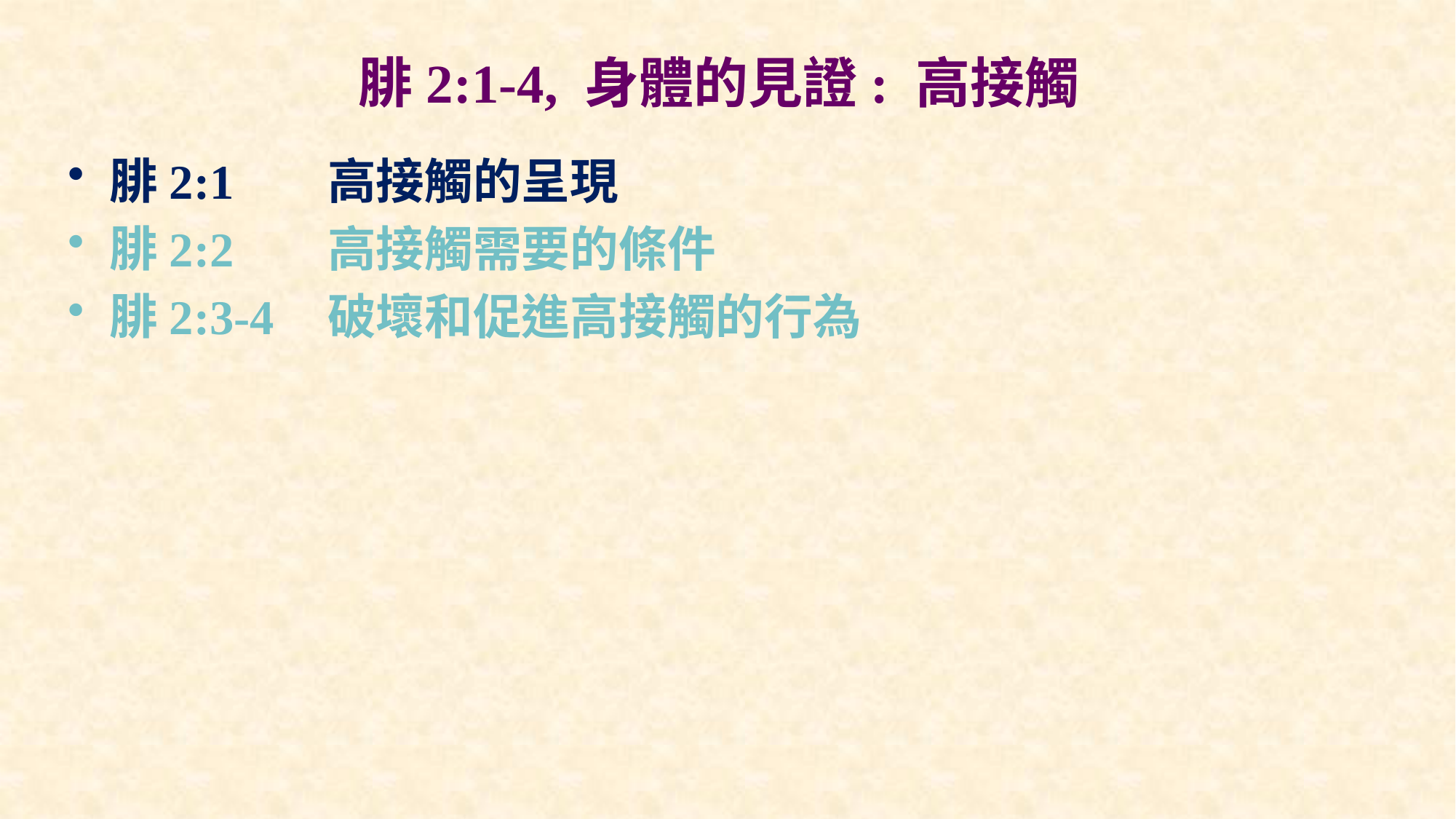

# 腓2:1-4, 身體的見證: 高接觸
腓2:1	高接觸的呈現
腓2:2	高接觸需要的條件
腓2:3-4 	破壞和促進高接觸的行為